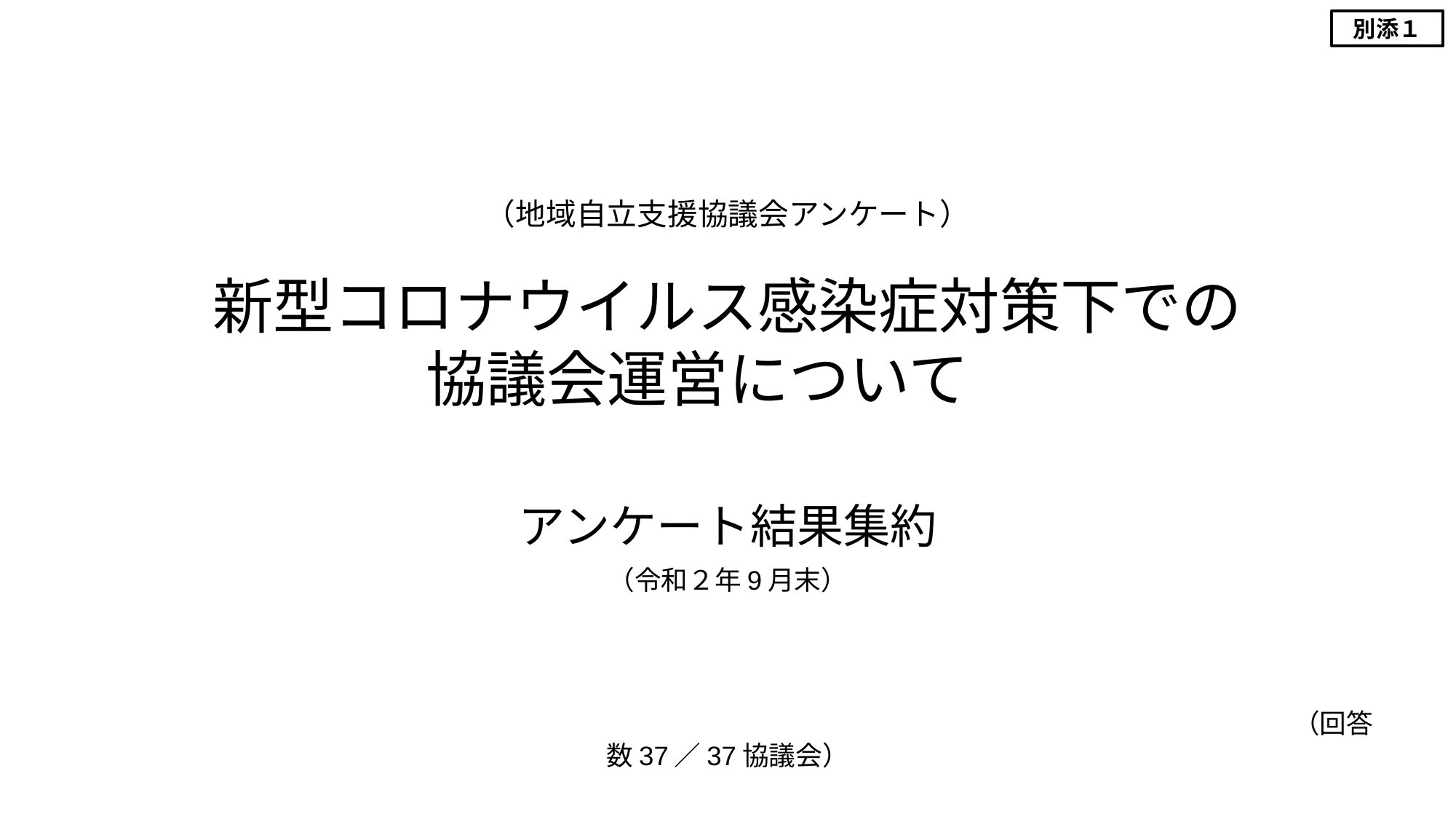

別添１
# （地域自立支援協議会アンケート） 新型コロナウイルス感染症対策下での 協議会運営について
アンケート結果集約
（令和２年9月末）

　　　　　　　　　　　　　　　　　　　　　　　　　　　　　　　　　　（回答数37／37協議会）